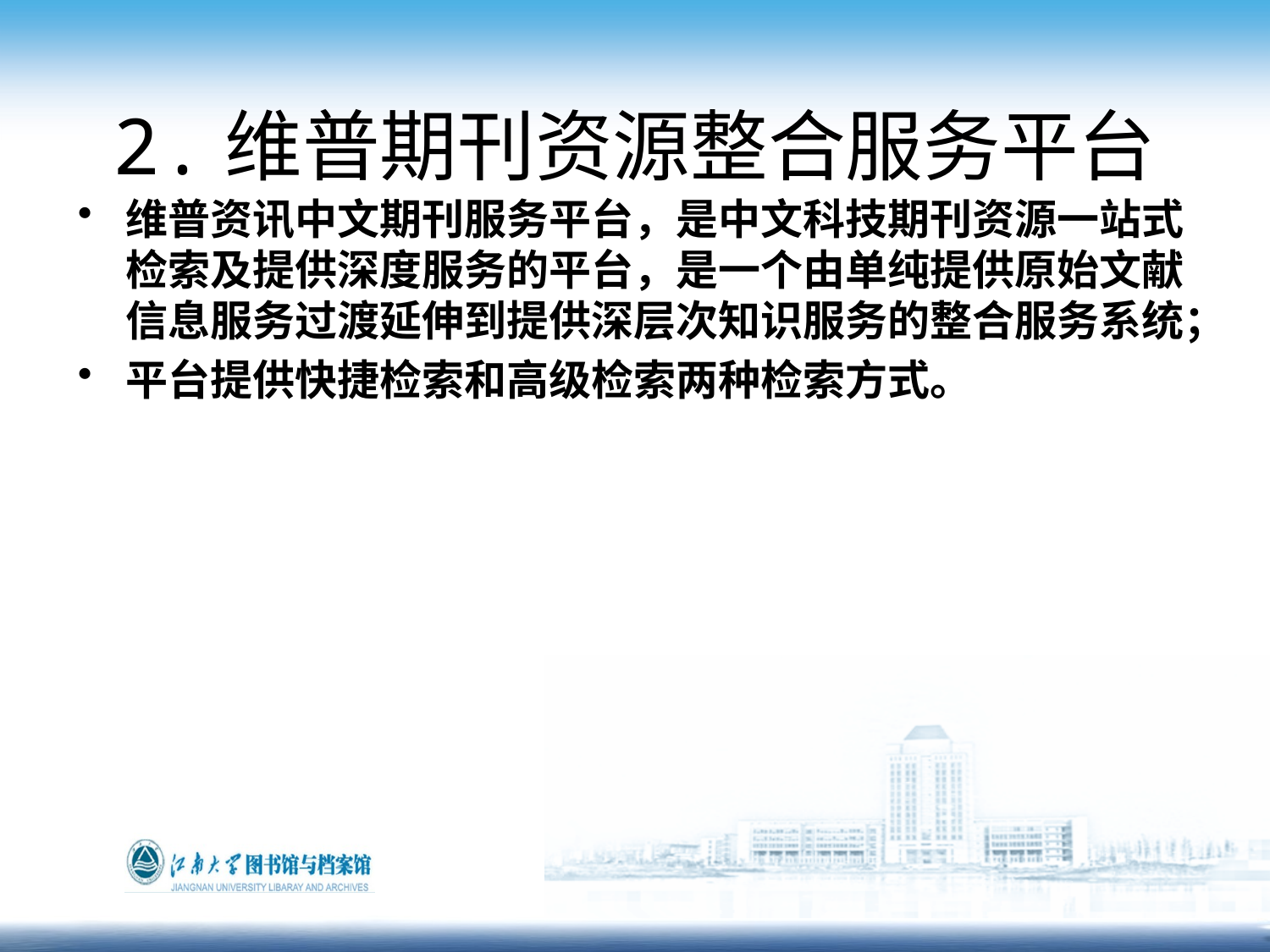

# 2.维普期刊资源整合服务平台
维普资讯中文期刊服务平台，是中文科技期刊资源一站式检索及提供深度服务的平台，是一个由单纯提供原始文献信息服务过渡延伸到提供深层次知识服务的整合服务系统；
平台提供快捷检索和高级检索两种检索方式。